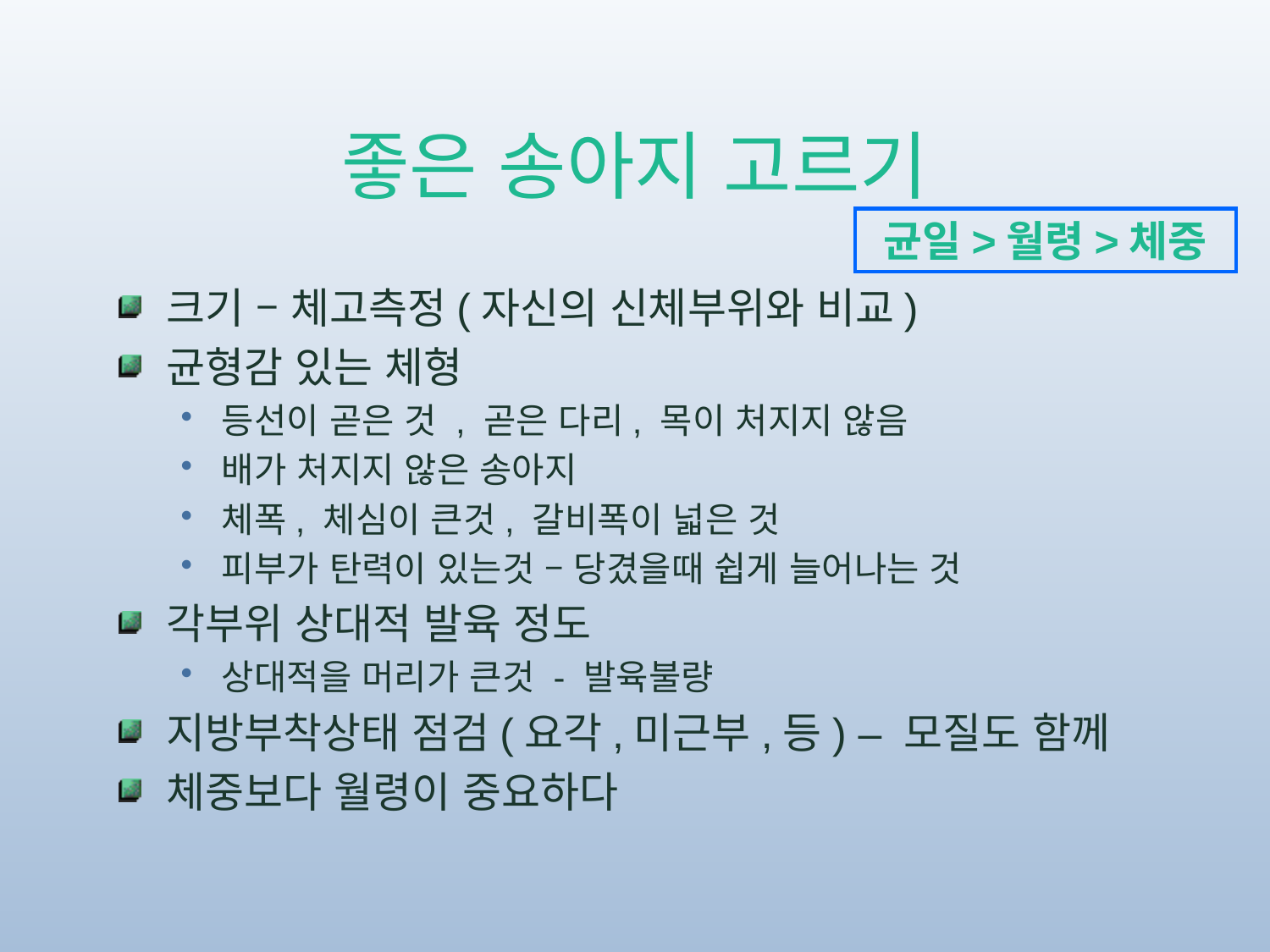

# 좋은 송아지 고르기
균일>월령>체중
크기 – 체고측정(자신의 신체부위와 비교)
균형감 있는 체형
등선이 곧은 것 , 곧은 다리, 목이 처지지 않음
배가 처지지 않은 송아지
체폭, 체심이 큰것, 갈비폭이 넓은 것
피부가 탄력이 있는것 – 당겼을때 쉽게 늘어나는 것
각부위 상대적 발육 정도
상대적을 머리가 큰것 - 발육불량
지방부착상태 점검(요각,미근부,등) – 모질도 함께
체중보다 월령이 중요하다